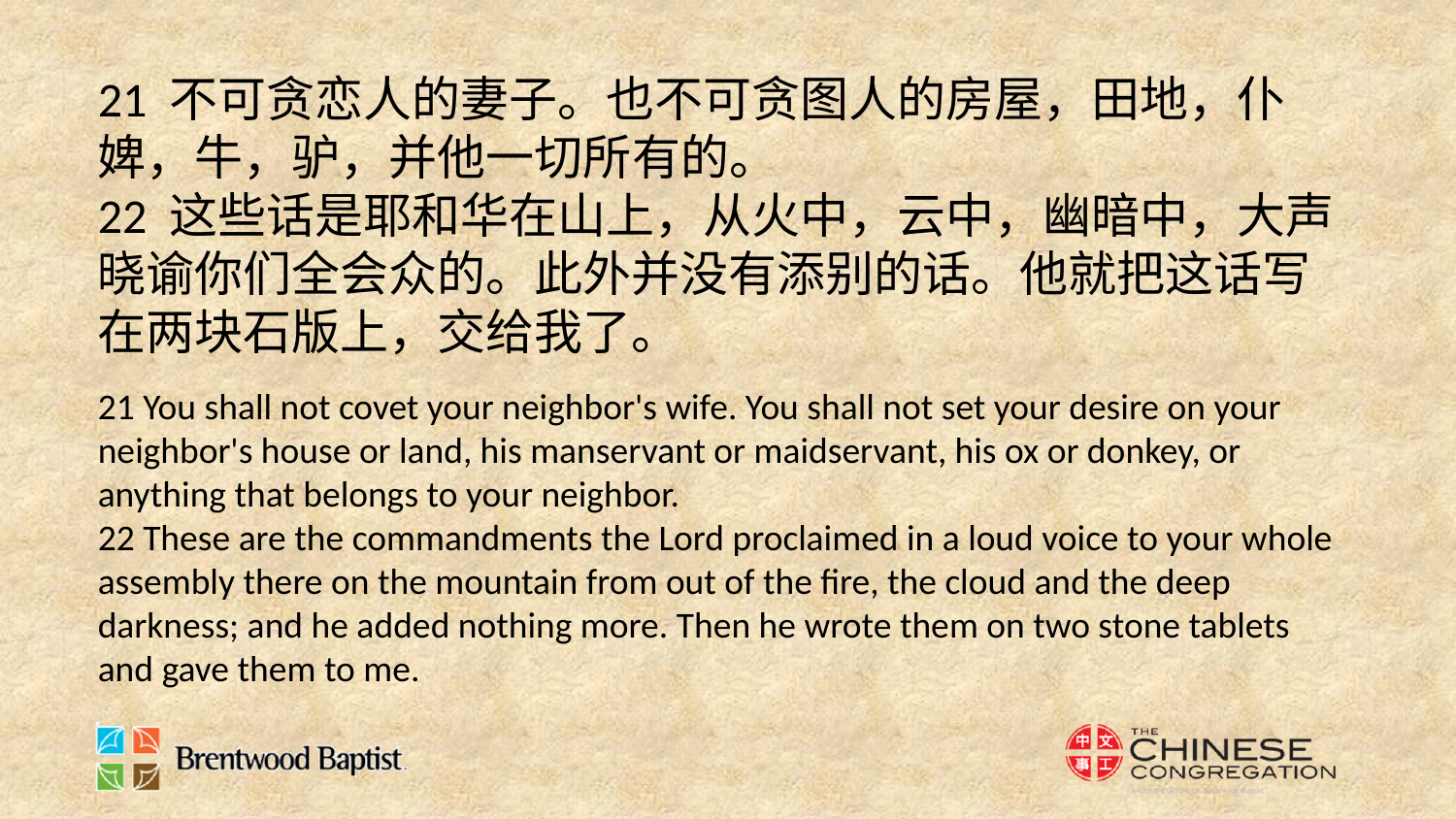

21 不可贪恋人的妻子。也不可贪图人的房屋，田地，仆婢，牛，驴，并他一切所有的。
22 这些话是耶和华在山上，从火中，云中，幽暗中，大声晓谕你们全会众的。此外并没有添别的话。他就把这话写在两块石版上，交给我了。

21 You shall not covet your neighbor's wife. You shall not set your desire on your neighbor's house or land, his manservant or maidservant, his ox or donkey, or anything that belongs to your neighbor.
22 These are the commandments the Lord proclaimed in a loud voice to your whole assembly there on the mountain from out of the fire, the cloud and the deep darkness; and he added nothing more. Then he wrote them on two stone tablets and gave them to me.